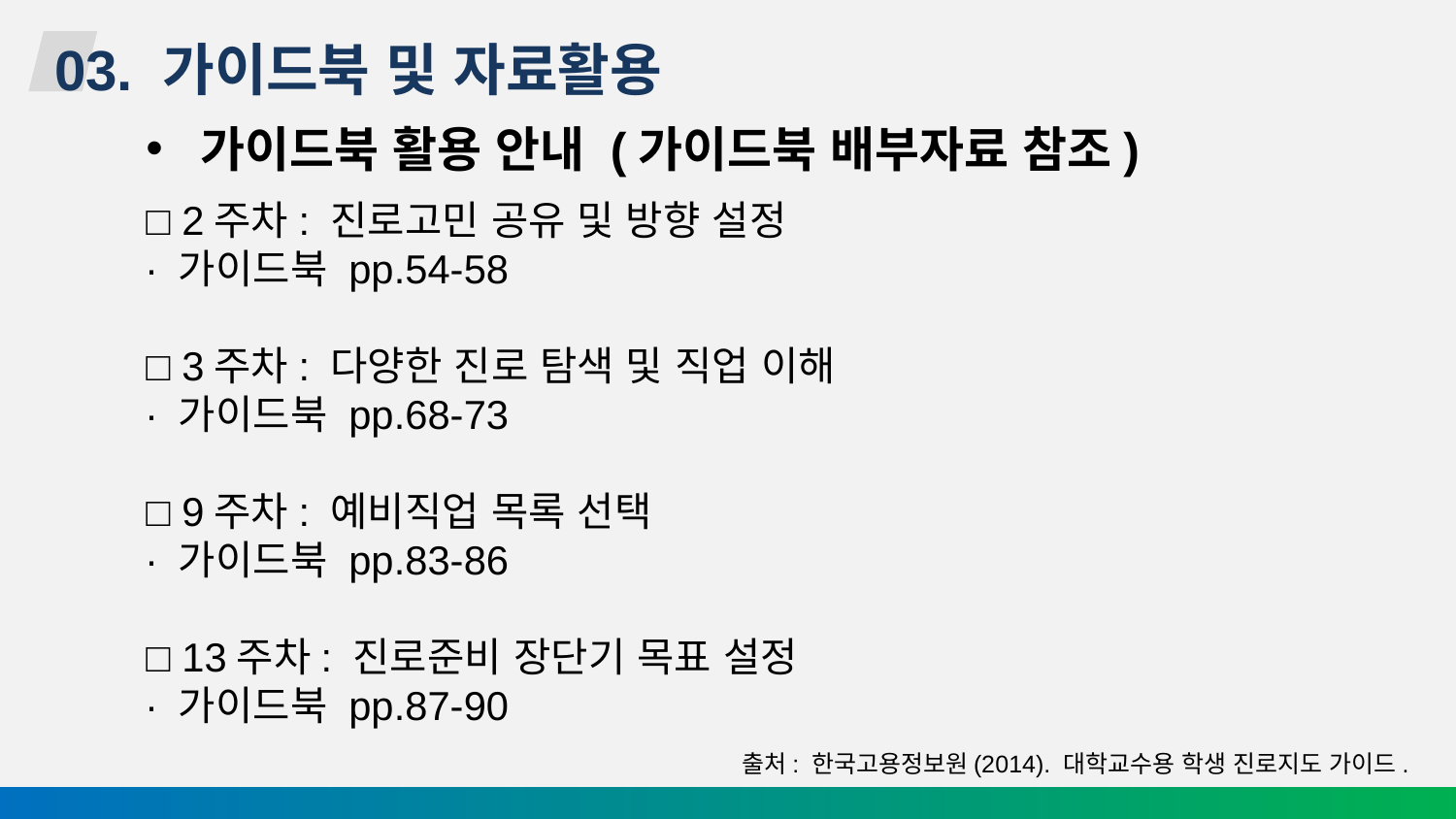

03. 가이드북 및 자료활용

가이드북 활용 안내 (가이드북 배부자료 참조)
□ 2주차: 진로고민 공유 및 방향 설정
∙ 가이드북 pp.54-58

□ 3주차: 다양한 진로 탐색 및 직업 이해
∙ 가이드북 pp.68-73

□ 9주차: 예비직업 목록 선택
∙ 가이드북 pp.83-86

□ 13주차: 진로준비 장단기 목표 설정
∙ 가이드북 pp.87-90
출처: 한국고용정보원(2014). 대학교수용 학생 진로지도 가이드.